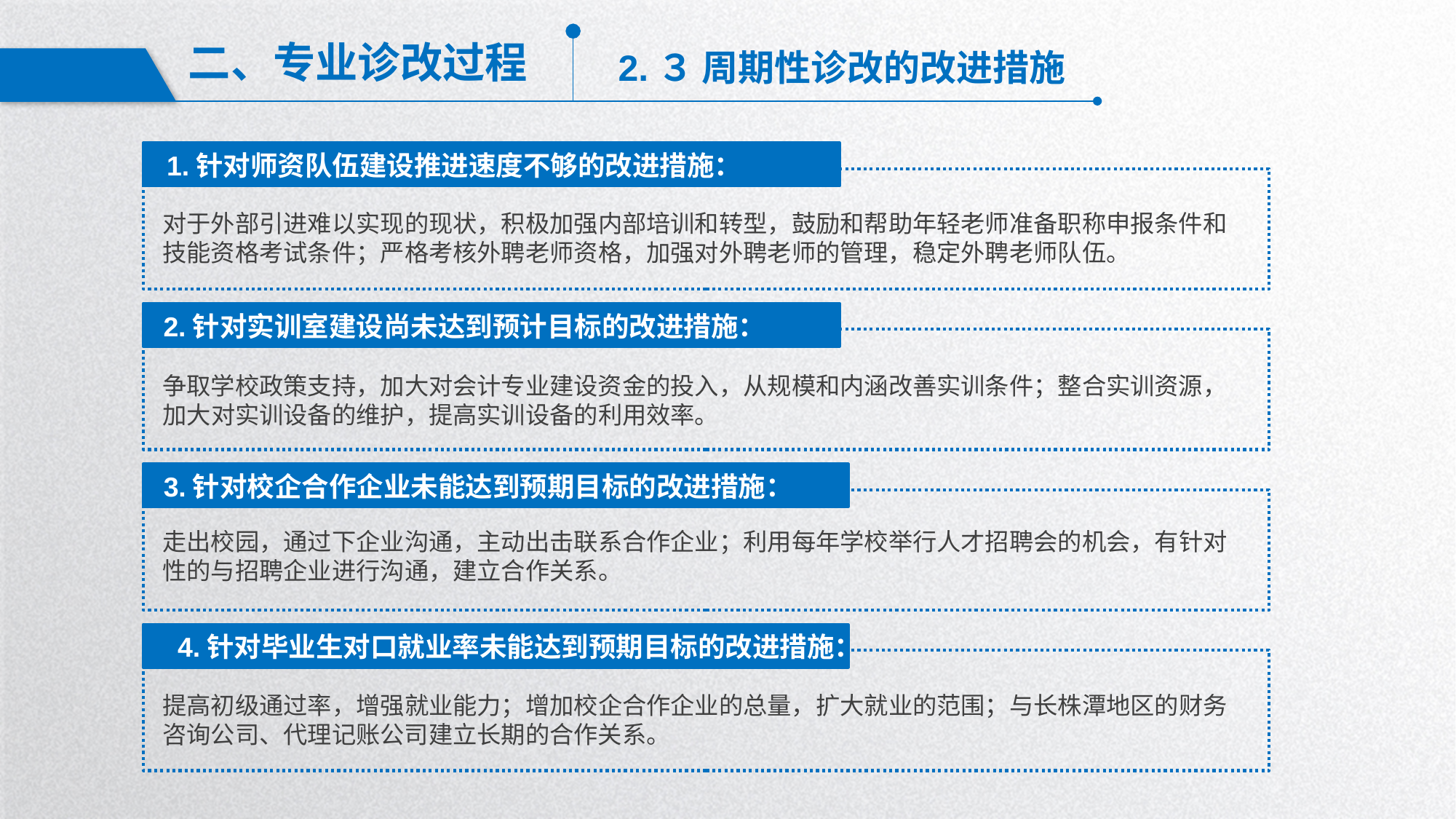

二、专业诊改过程
2.３ 周期性诊改的改进措施

1.针对师资队伍建设推进速度不够的改进措施：

对于外部引进难以实现的现状，积极加强内部培训和转型，鼓励和帮助年轻老师准备职称申报条件和技能资格考试条件；严格考核外聘老师资格，加强对外聘老师的管理，稳定外聘老师队伍。

2.针对实训室建设尚未达到预计目标的改进措施：

争取学校政策支持，加大对会计专业建设资金的投入，从规模和内涵改善实训条件；整合实训资源，加大对实训设备的维护，提高实训设备的利用效率。

3.针对校企合作企业未能达到预期目标的改进措施：

走出校园，通过下企业沟通，主动出击联系合作企业；利用每年学校举行人才招聘会的机会，有针对性的与招聘企业进行沟通，建立合作关系。

4.针对毕业生对口就业率未能达到预期目标的改进措施：

提高初级通过率，增强就业能力；增加校企合作企业的总量，扩大就业的范围；与长株潭地区的财务咨询公司、代理记账公司建立长期的合作关系。